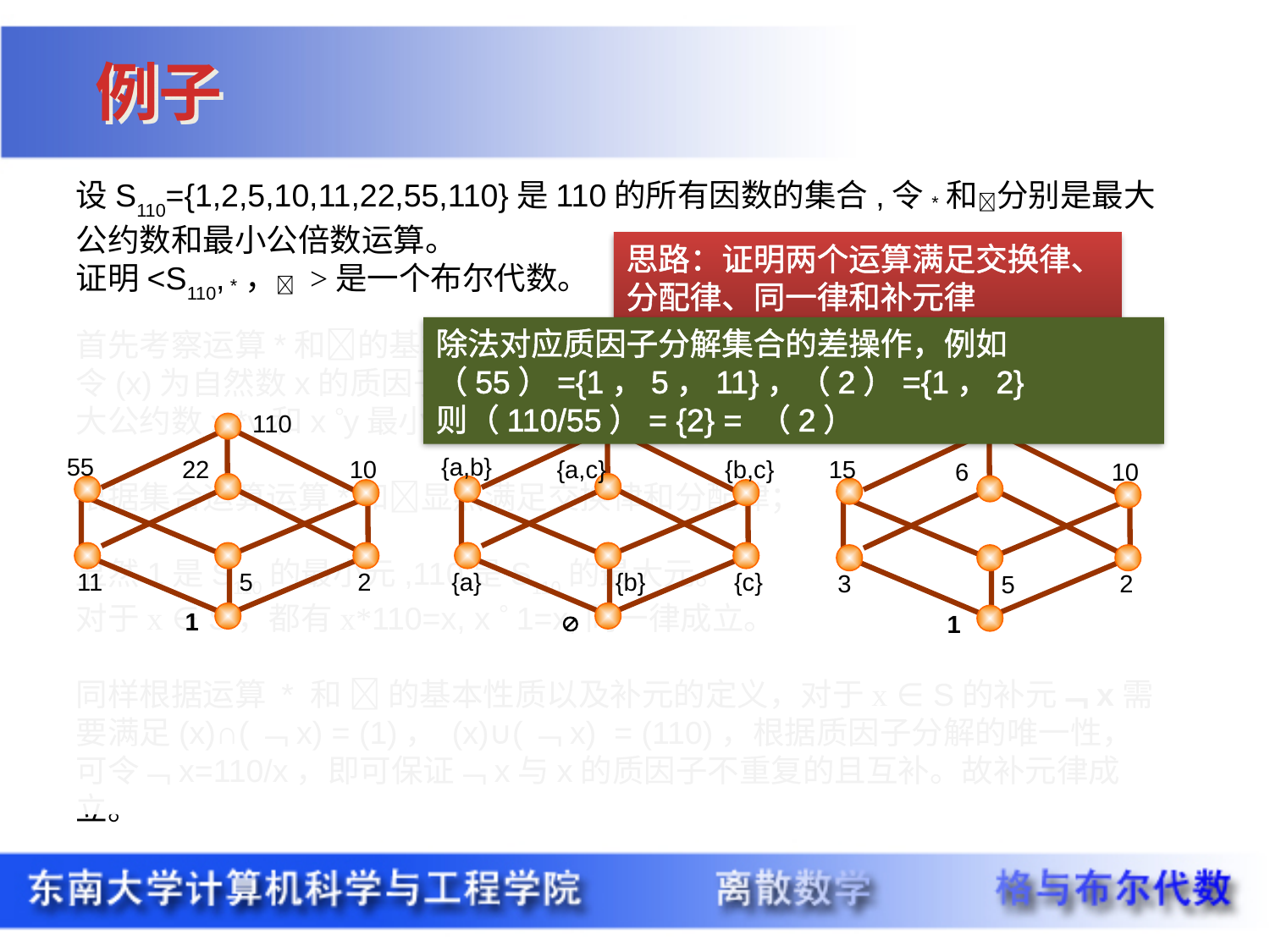

例子
设S110={1,2,5,10,11,22,55,110}是110的所有因数的集合,令*和°分别是最大公约数和最小公倍数运算。
证明<S110, *，° >是一个布尔代数。
思路：证明两个运算满足交换律、分配律、同一律和补元律

除法对应质因子分解集合的差操作，例如
（55）={1，5，11}，（2）={1，2}
则（110/55）= {2} = （2）
首先考察运算*和°的基本性质，即最大公约数和最小公倍数的计算方法。
令(x)为自然数x的质因子分解集合，例如 (110) = {1,2,5,11}；则x和y的最大公约数x *y和x °y最小公倍数满足(x *y) = (x) ∩(y); (x °y) = (x) ∪(y)

根据集合运算运算*和°显然满足交换律和分配律；

显然1是S110的最小元,110是S110的最大元。
对于x ∈ S，都有x*110=x, x ° 1=x,同一律成立。

同样根据运算 * 和 ° 的基本性质以及补元的定义，对于x ∈ S的补元﹁x需要满足(x)∩(﹁x) = (1)， (x)∪(﹁x)  = (110)，根据质因子分解的唯一性，可令﹁x=110/x，即可保证﹁x与x的质因子不重复的且互补。故补元律成立。

110

55
22
10
11
2
5
1
{a,b,c}

{a,b}
{a,c}
{b,c}
{a}
{c}
{b}
∅
30

15
6
10
3
2
5
1